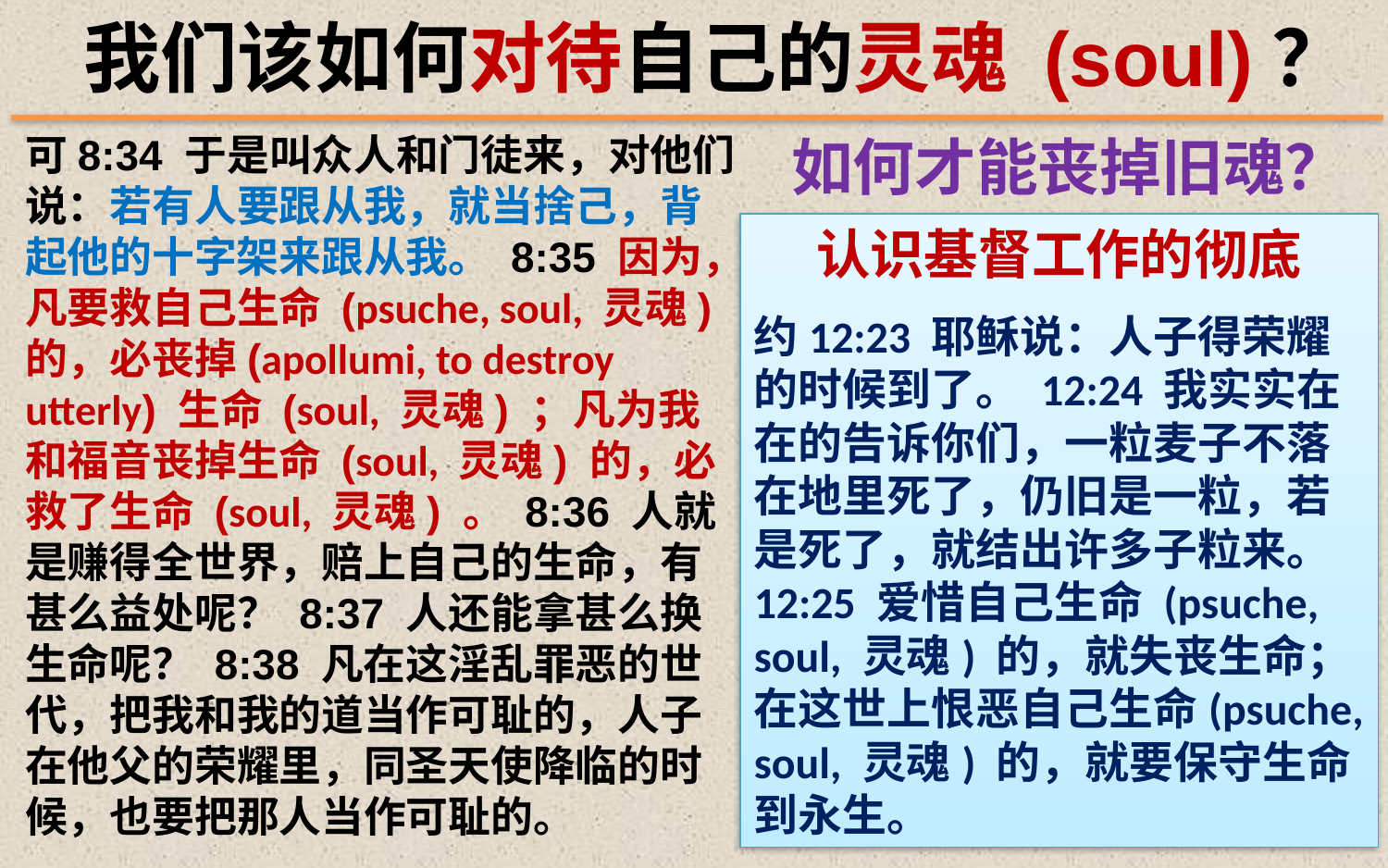

我们该如何对待自己的灵魂 (soul)？
可8:34 于是叫众人和门徒来，对他们说：若有人要跟从我，就当捨己，背起他的十字架来跟从我。 8:35 因为，凡要救自己生命 (psuche, soul, 灵魂) 的，必丧掉(apollumi, to destroy utterly) 生命 (soul, 灵魂) ；凡为我和福音丧掉生命 (soul, 灵魂) 的，必救了生命 (soul, 灵魂) 。 8:36 人就是赚得全世界，赔上自己的生命，有甚么益处呢？ 8:37 人还能拿甚么换生命呢？ 8:38 凡在这淫乱罪恶的世代，把我和我的道当作可耻的，人子在他父的荣耀里，同圣天使降临的时候，也要把那人当作可耻的。
如何才能丧掉旧魂？
认识基督工作的彻底
约12:23 耶稣说：人子得荣耀的时候到了。 12:24 我实实在在的告诉你们，一粒麦子不落在地里死了，仍旧是一粒，若是死了，就结出许多子粒来。 12:25 爱惜自己生命 (psuche, soul, 灵魂) 的，就失丧生命；在这世上恨恶自己生命(psuche, soul, 灵魂) 的，就要保守生命到永生。